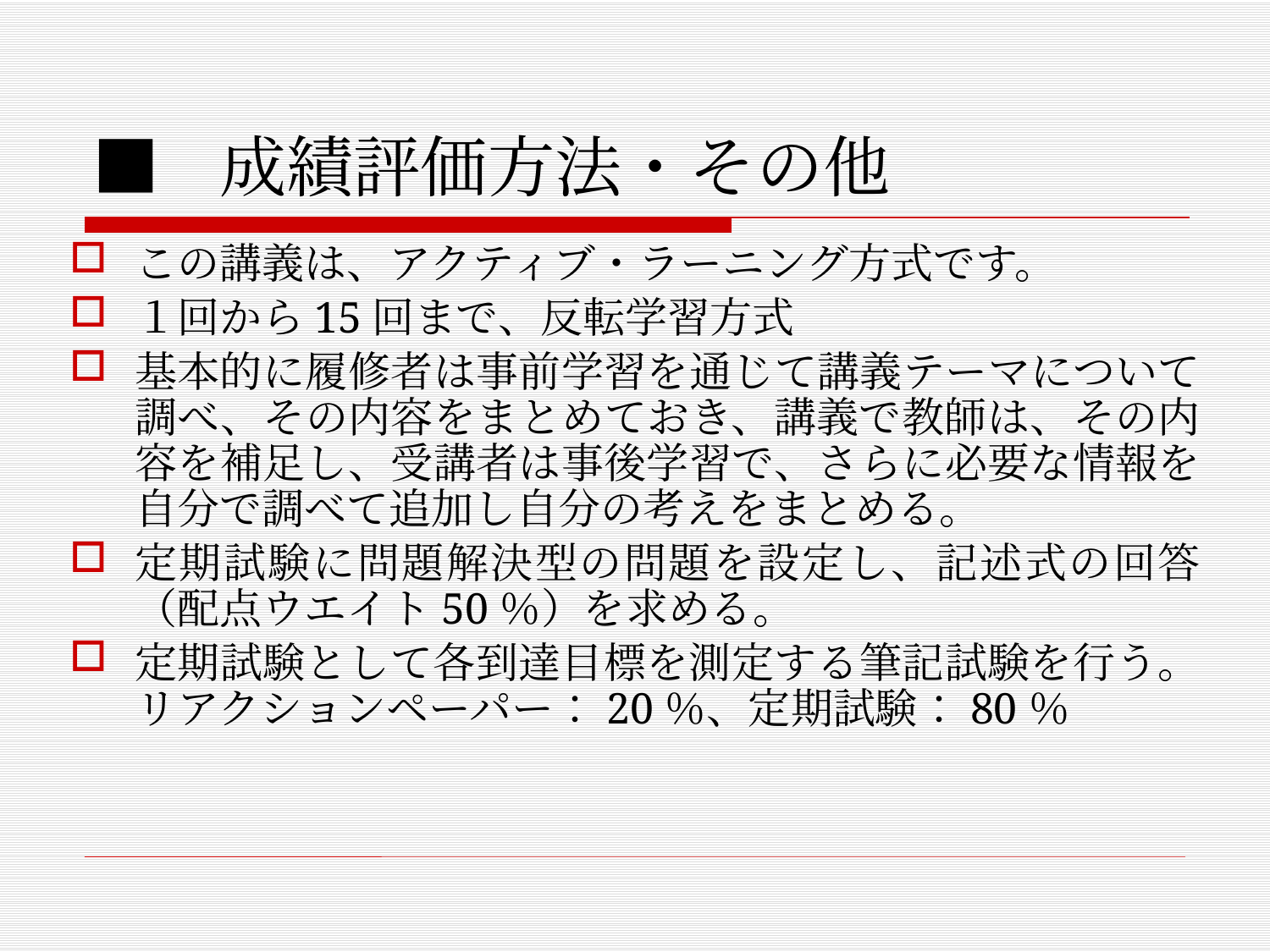

# ■	成績評価方法・その他
この講義は、アクティブ・ラーニング方式です。
１回から15回まで、反転学習方式
基本的に履修者は事前学習を通じて講義テーマについて調べ、その内容をまとめておき、講義で教師は、その内容を補足し、受講者は事後学習で、さらに必要な情報を自分で調べて追加し自分の考えをまとめる。
定期試験に問題解決型の問題を設定し、記述式の回答（配点ウエイト50％）を求める。
定期試験として各到達目標を測定する筆記試験を行う。 リアクションペーパー：20％、定期試験：80％